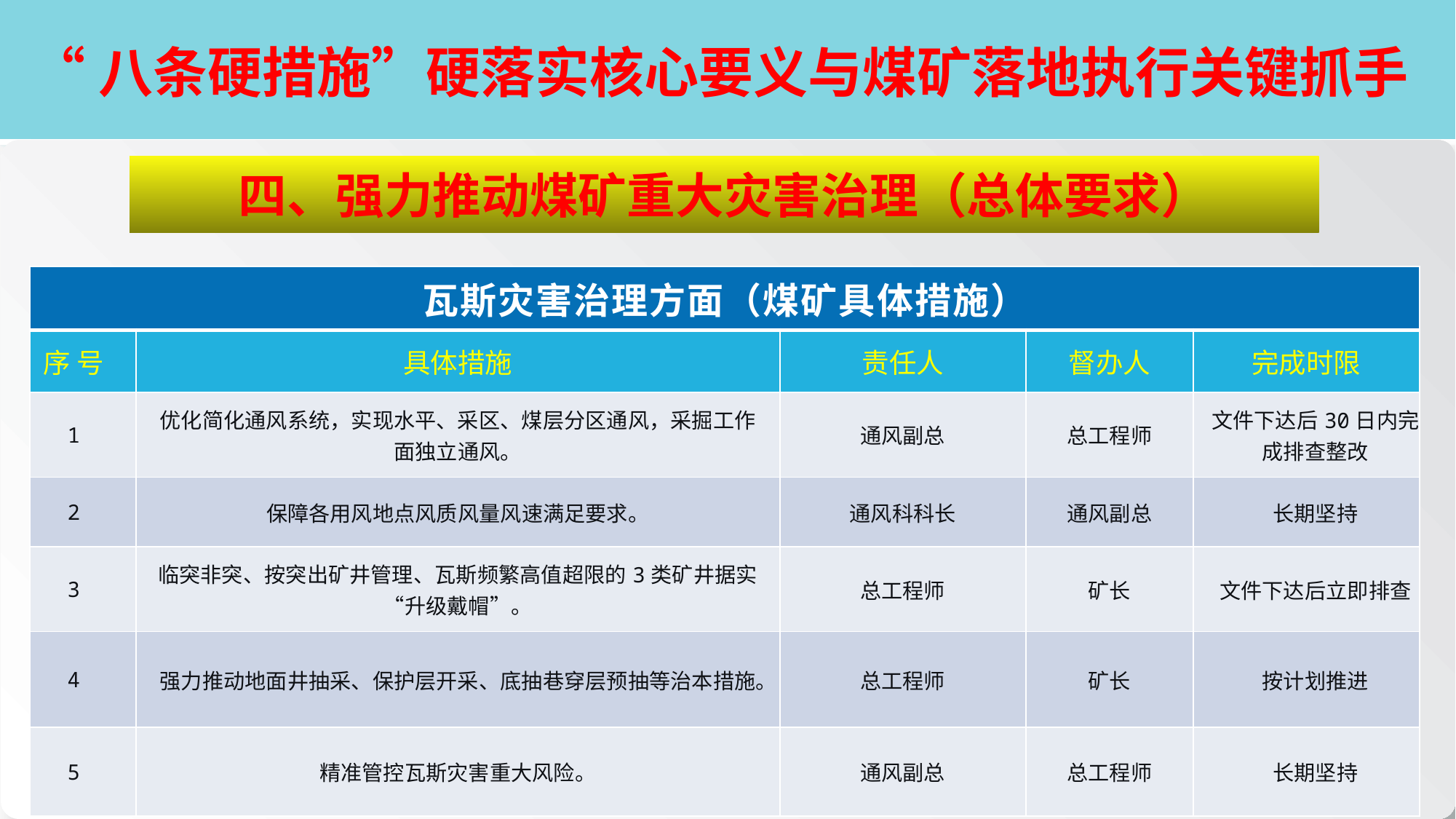

# “八条硬措施”硬落实核心要义与煤矿落地执行关键抓手

四、强力推动煤矿重大灾害治理（总体要求）

| 瓦斯灾害治理方面（煤矿具体措施） |  |  |  |  |
| --- | --- | --- | --- | --- |
| 序 号 | 具体措施 | 责任人 | 督办人 | 完成时限 |
| 1 | 优化简化通风系统，实现水平、采区、煤层分区通风，采掘工作面独立通风。 | 通风副总 | 总工程师 | 文件下达后30日内完成排查整改 |
| 2 | 保障各用风地点风质风量风速满足要求。 | 通风科科长 | 通风副总 | 长期坚持 |
| 3 | 临突非突、按突出矿井管理、瓦斯频繁高值超限的3类矿井据实“升级戴帽”。 | 总工程师 | 矿长 | 文件下达后立即排查 |
| 4 | 强力推动地面井抽采、保护层开采、底抽巷穿层预抽等治本措施。 | 总工程师 | 矿长 | 按计划推进 |
| 5 | 精准管控瓦斯灾害重大风险。 | 通风副总 | 总工程师 | 长期坚持 |